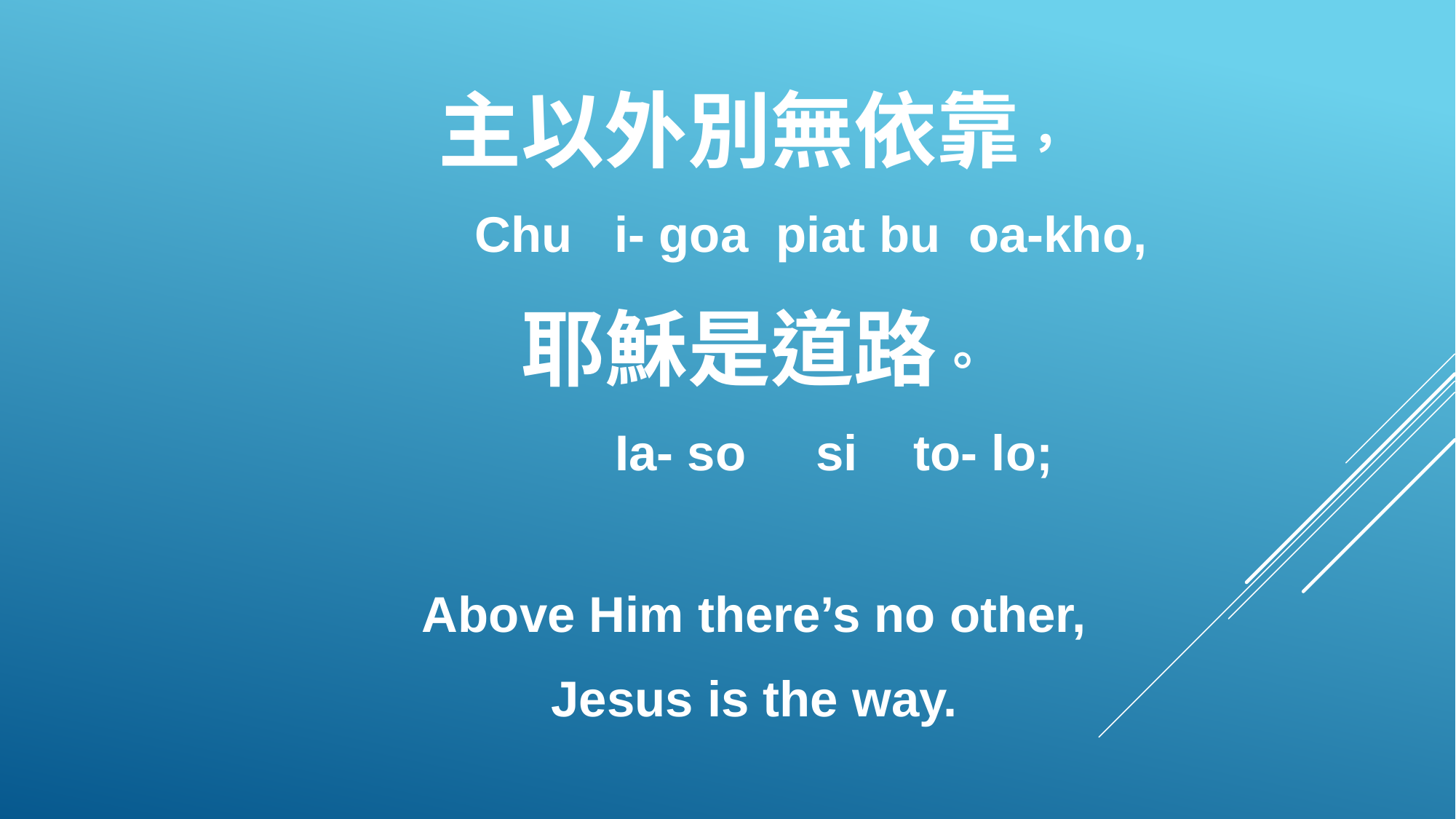

主以外別無依靠，
                     Chu   i- goa  piat bu  oa-kho,
耶穌是道路。
                               Ia- so     si    to- lo;

Above Him there’s no other,
Jesus is the way.